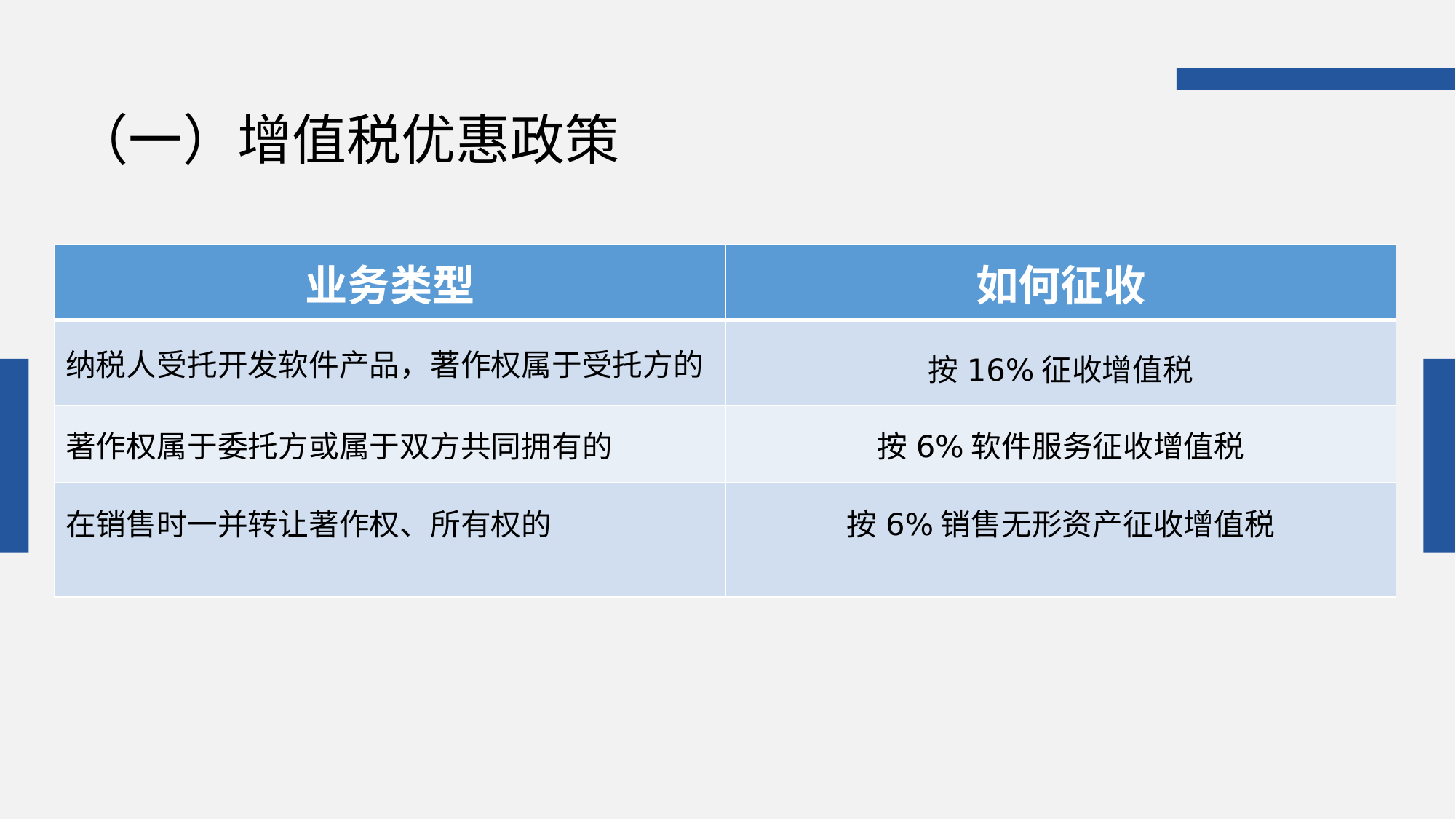

（一）增值税优惠政策
| 业务类型 | 如何征收 |
| --- | --- |
| 纳税人受托开发软件产品，著作权属于受托方的 | 按16%征收增值税 |
| 著作权属于委托方或属于双方共同拥有的 | 按6%软件服务征收增值税 |
| 在销售时一并转让著作权、所有权的 | 按6%销售无形资产征收增值税 |